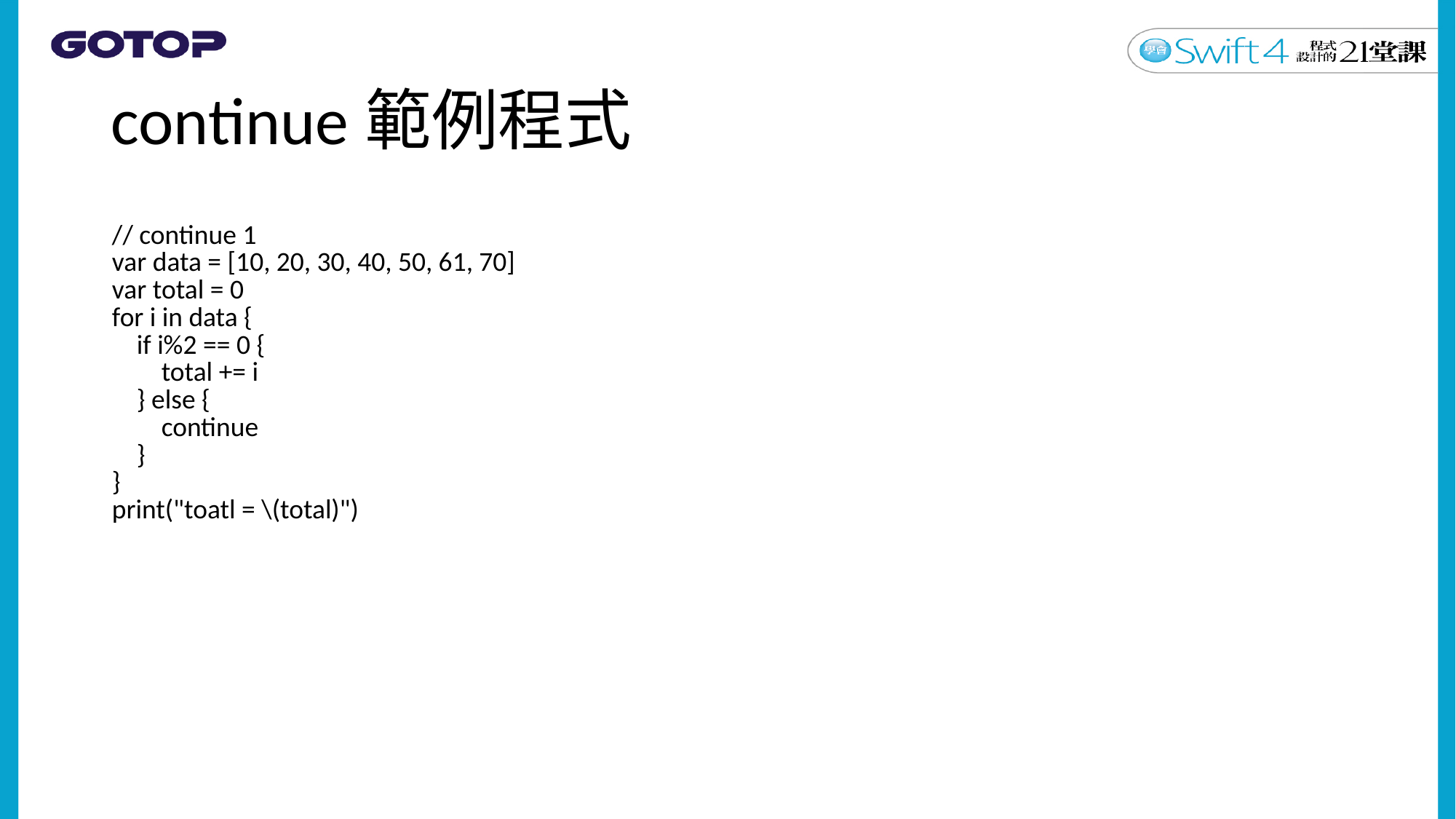

# continue範例程式
| // continue 1 var data = [10, 20, 30, 40, 50, 61, 70] var total = 0 for i in data { if i%2 == 0 { total += i } else { continue } } print("toatl = \(total)") |
| --- |